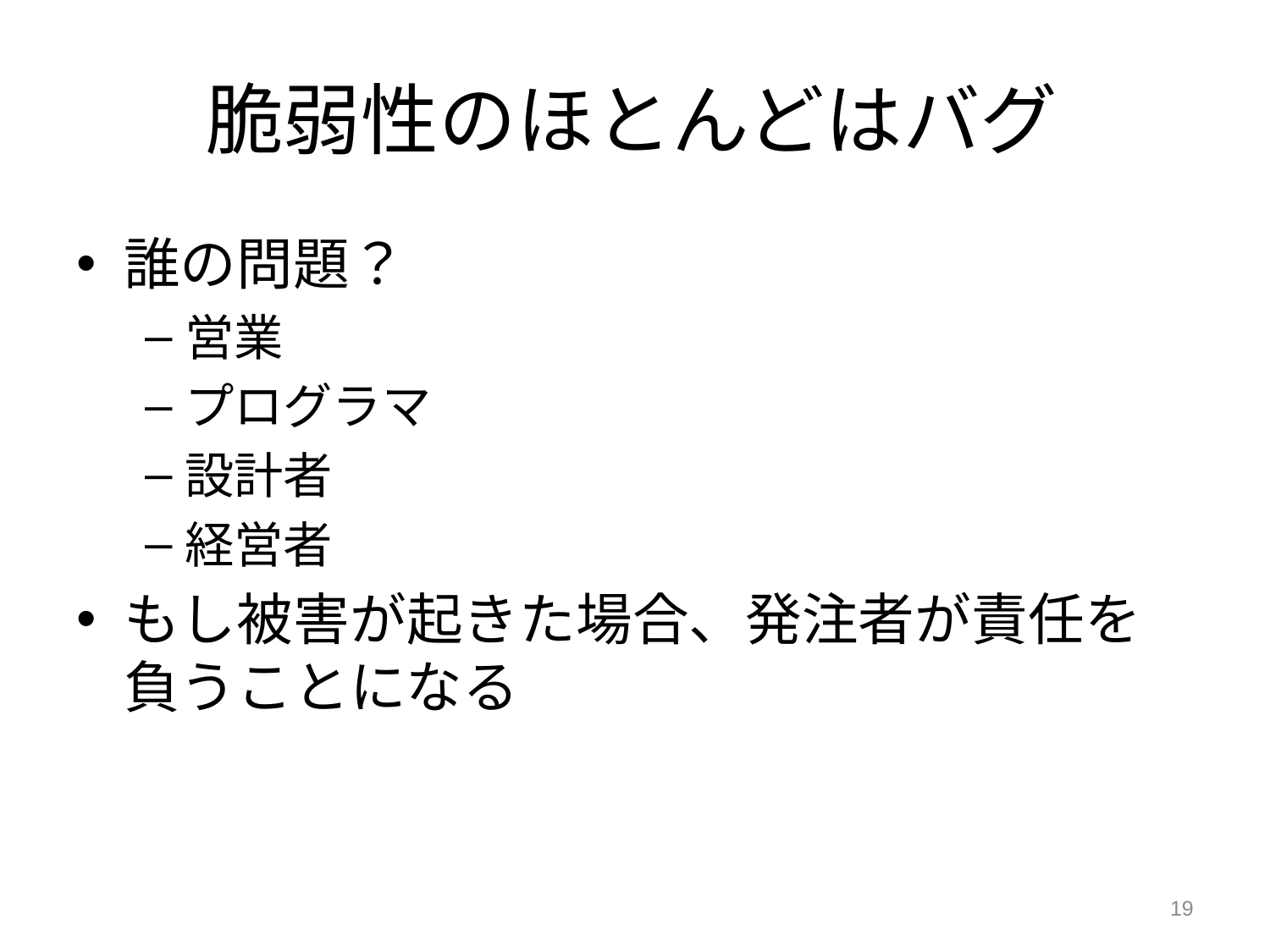

# 脆弱性のほとんどはバグ
誰の問題？
営業
プログラマ
設計者
経営者
もし被害が起きた場合、発注者が責任を負うことになる
19